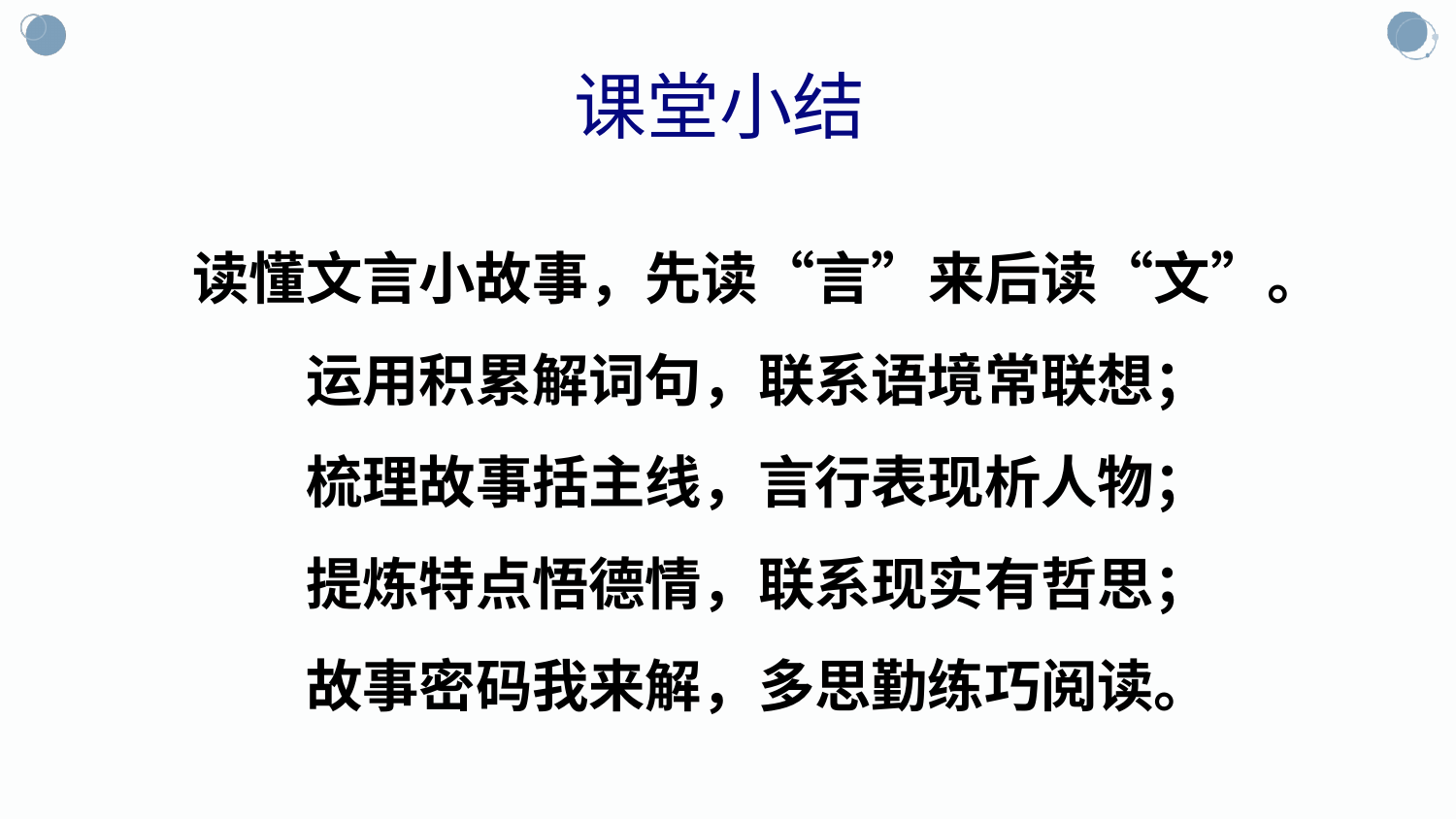

课堂小结
读懂文言小故事，先读“言”来后读“文”。
运用积累解词句，联系语境常联想；
梳理故事括主线，言行表现析人物；
提炼特点悟德情，联系现实有哲思；
故事密码我来解，多思勤练巧阅读。